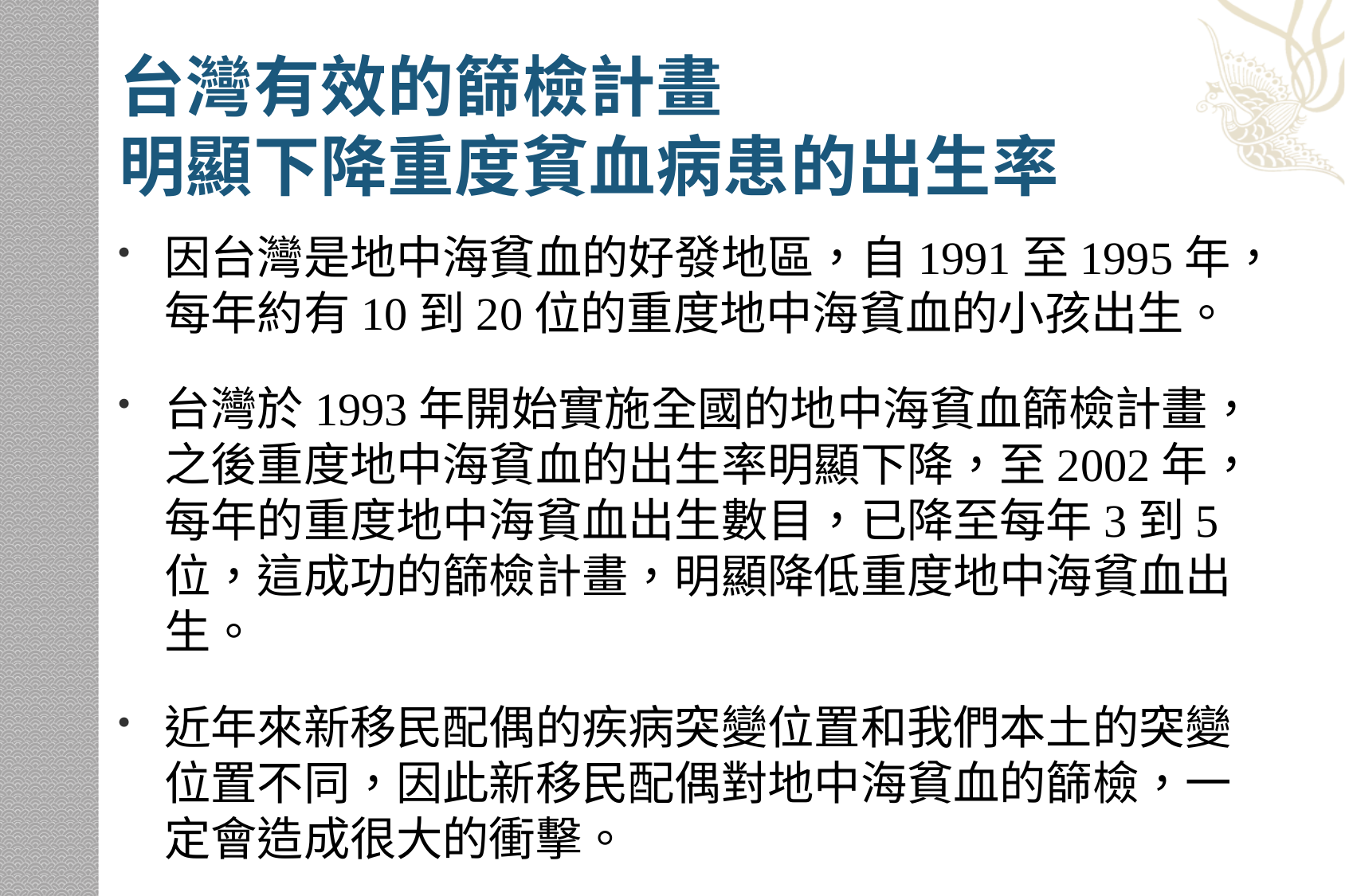

# 台灣有效的篩檢計畫 明顯下降重度貧血病患的出生率
因台灣是地中海貧血的好發地區，自1991至1995年，每年約有10到20位的重度地中海貧血的小孩出生。
台灣於1993年開始實施全國的地中海貧血篩檢計畫，之後重度地中海貧血的出生率明顯下降，至2002年，每年的重度地中海貧血出生數目，已降至每年3到5位，這成功的篩檢計畫，明顯降低重度地中海貧血出生。
近年來新移民配偶的疾病突變位置和我們本土的突變位置不同，因此新移民配偶對地中海貧血的篩檢，一定會造成很大的衝擊。